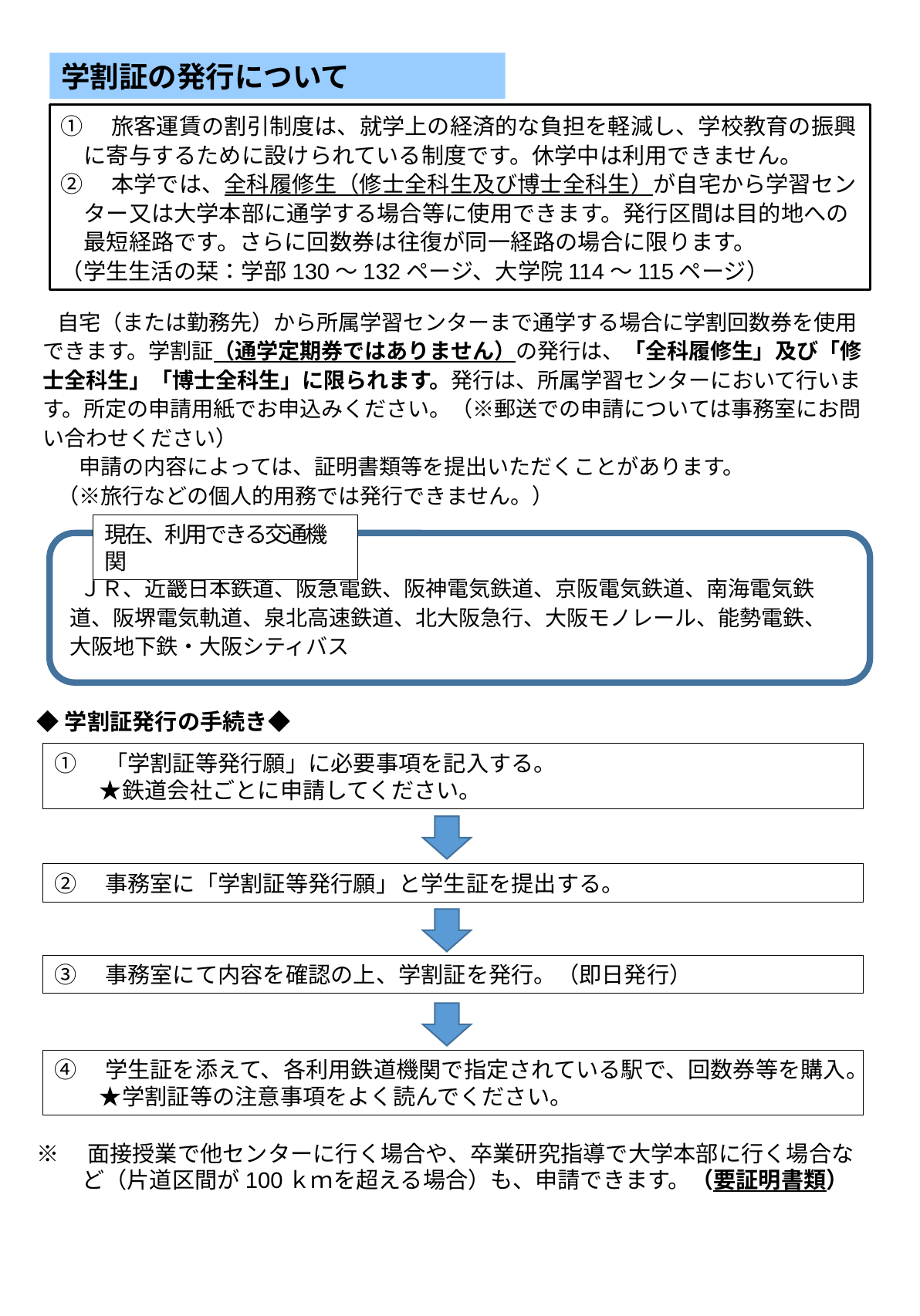

学割証の発行について
①　旅客運賃の割引制度は、就学上の経済的な負担を軽減し、学校教育の振興に寄与するために設けられている制度です。休学中は利用できません。
②　本学では、全科履修生（修士全科生及び博士全科生）が自宅から学習センター又は大学本部に通学する場合等に使用できます。発行区間は目的地への最短経路です。さらに回数券は往復が同一経路の場合に限ります。
（学生生活の栞：学部130～132ページ、大学院114～115ページ）
自宅（または勤務先）から所属学習センターまで通学する場合に学割回数券を使用できます。学割証（通学定期券ではありません）の発行は、「全科履修生」及び「修士全科生」「博士全科生」に限られます。発行は、所属学習センターにおいて行います。所定の申請用紙でお申込みください。（※郵送での申請については事務室にお問い合わせください）
　申請の内容によっては、証明書類等を提出いただくことがあります。
（※旅行などの個人的用務では発行できません。）
現在、利用できる交通機関

 ＪＲ、近畿日本鉄道、阪急電鉄、阪神電気鉄道、京阪電気鉄道、南海電気鉄道、阪堺電気軌道、泉北高速鉄道、北大阪急行、大阪モノレール、能勢電鉄、
大阪地下鉄・大阪シティバス
◆学割証発行の手続き◆

※　面接授業で他センターに行く場合や、卒業研究指導で大学本部に行く場合な
　　ど（片道区間が100ｋｍを超える場合）も、申請できます。（要証明書類）

①　「学割証等発行願」に必要事項を記入する。
　　★鉄道会社ごとに申請してください。

②　事務室に「学割証等発行願」と学生証を提出する。

③　事務室にて内容を確認の上、学割証を発行。（即日発行）

④　学生証を添えて、各利用鉄道機関で指定されている駅で、回数券等を購入。
　　★学割証等の注意事項をよく読んでください。